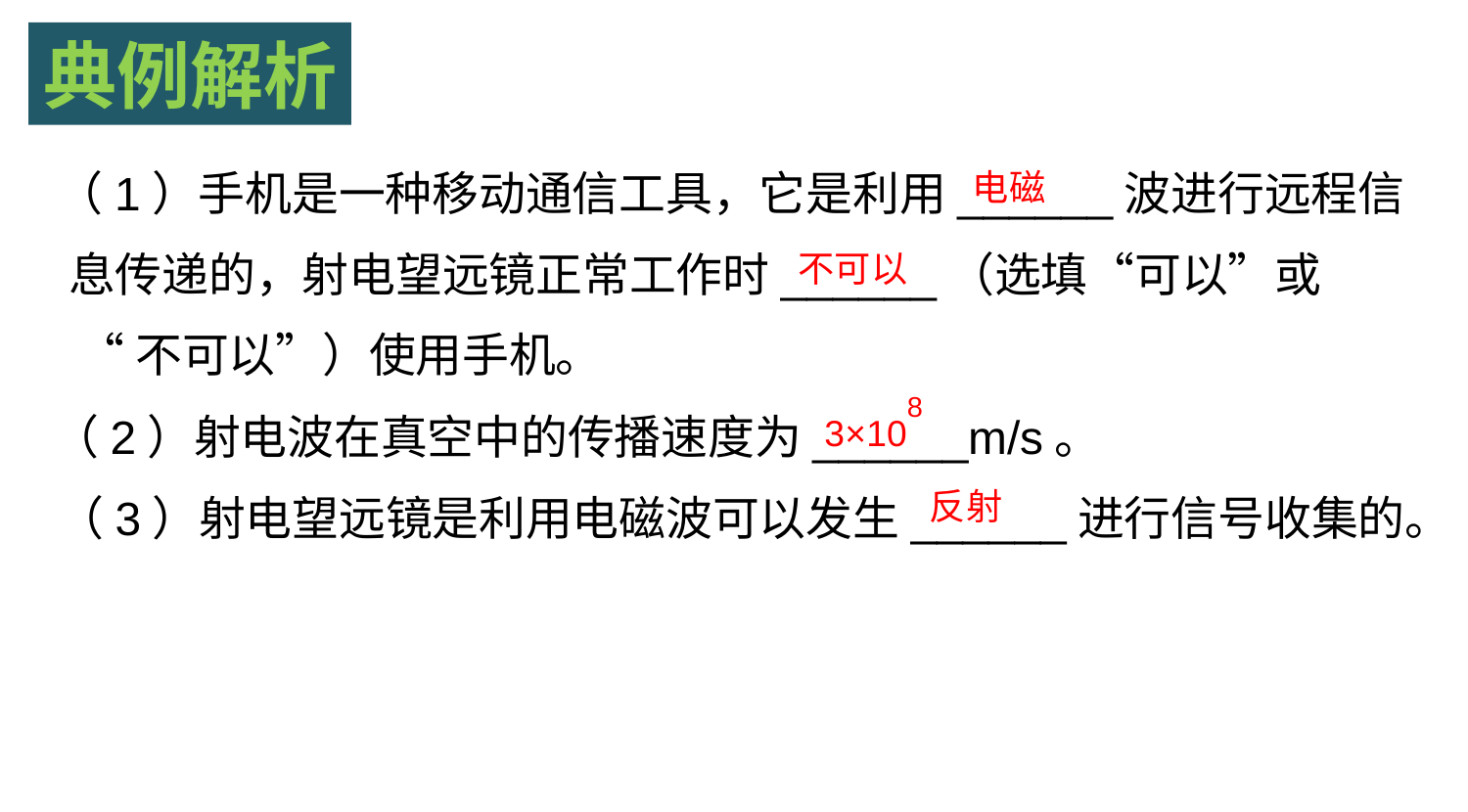

典例解析
（1）手机是一种移动通信工具，它是利用______波进行远程信
电磁
息传递的，射电望远镜正常工作时______（选填“可以”或
不可以
“不可以”）使用手机。
（2）射电波在真空中的传播速度为______m/s。
3×108
反射
（3）射电望远镜是利用电磁波可以发生______进行信号收集的。